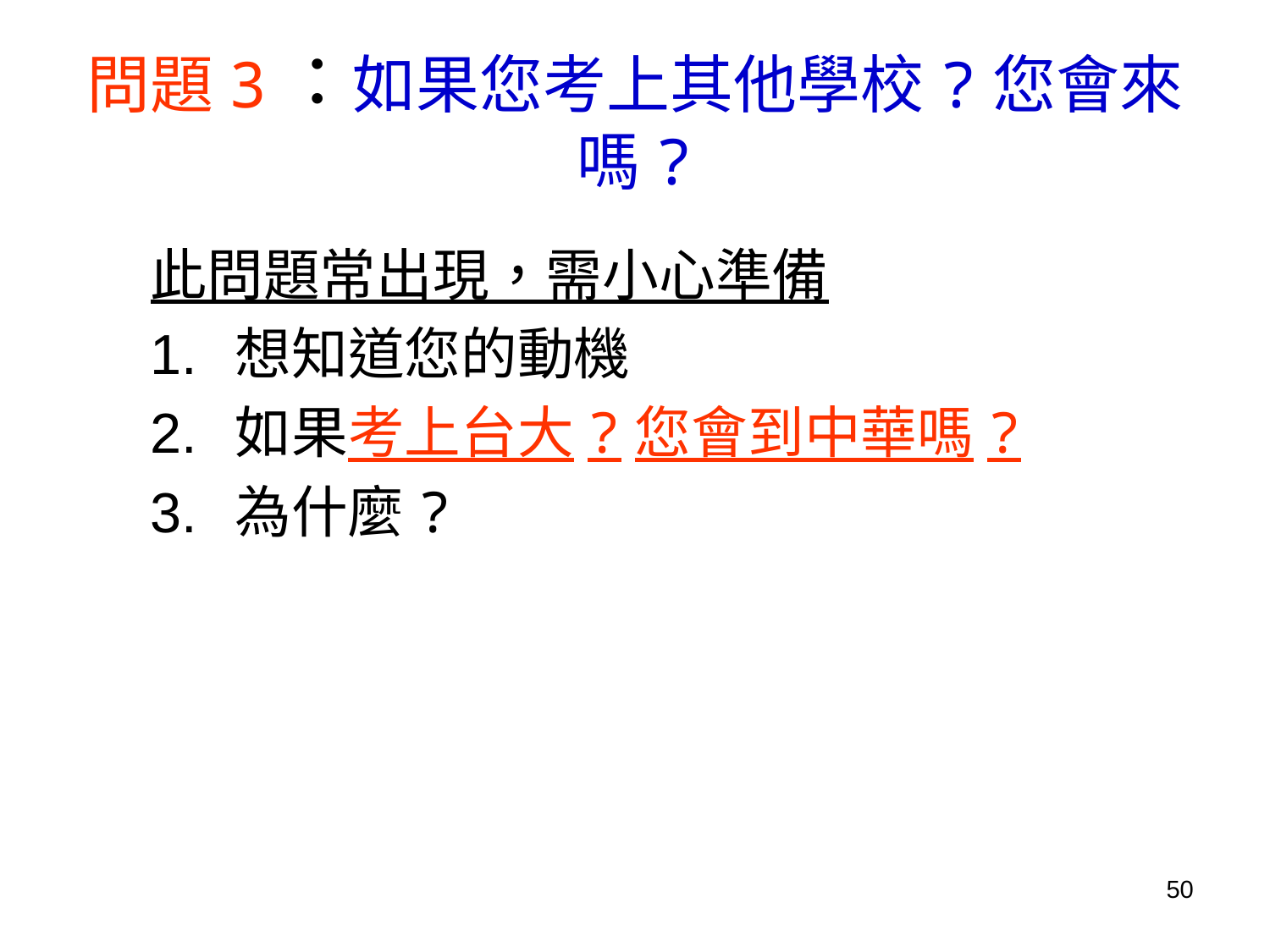

# 問題3：如果您考上其他學校?您會來嗎?
此問題常出現，需小心準備
想知道您的動機
如果考上台大?您會到中華嗎?
為什麼?

50